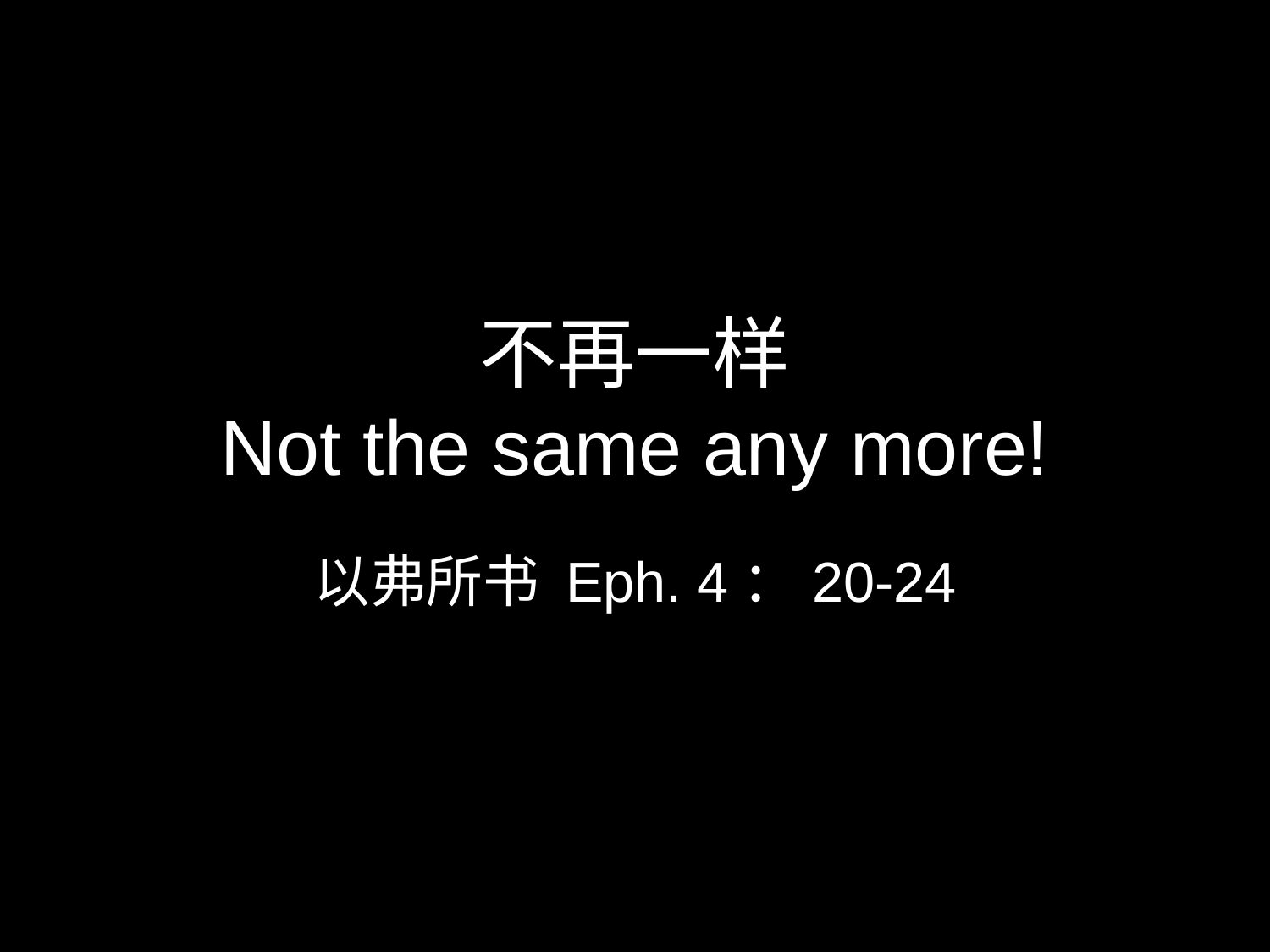

# 不再一样 Not the same any more!
以弗所书 Eph. 4：20-24